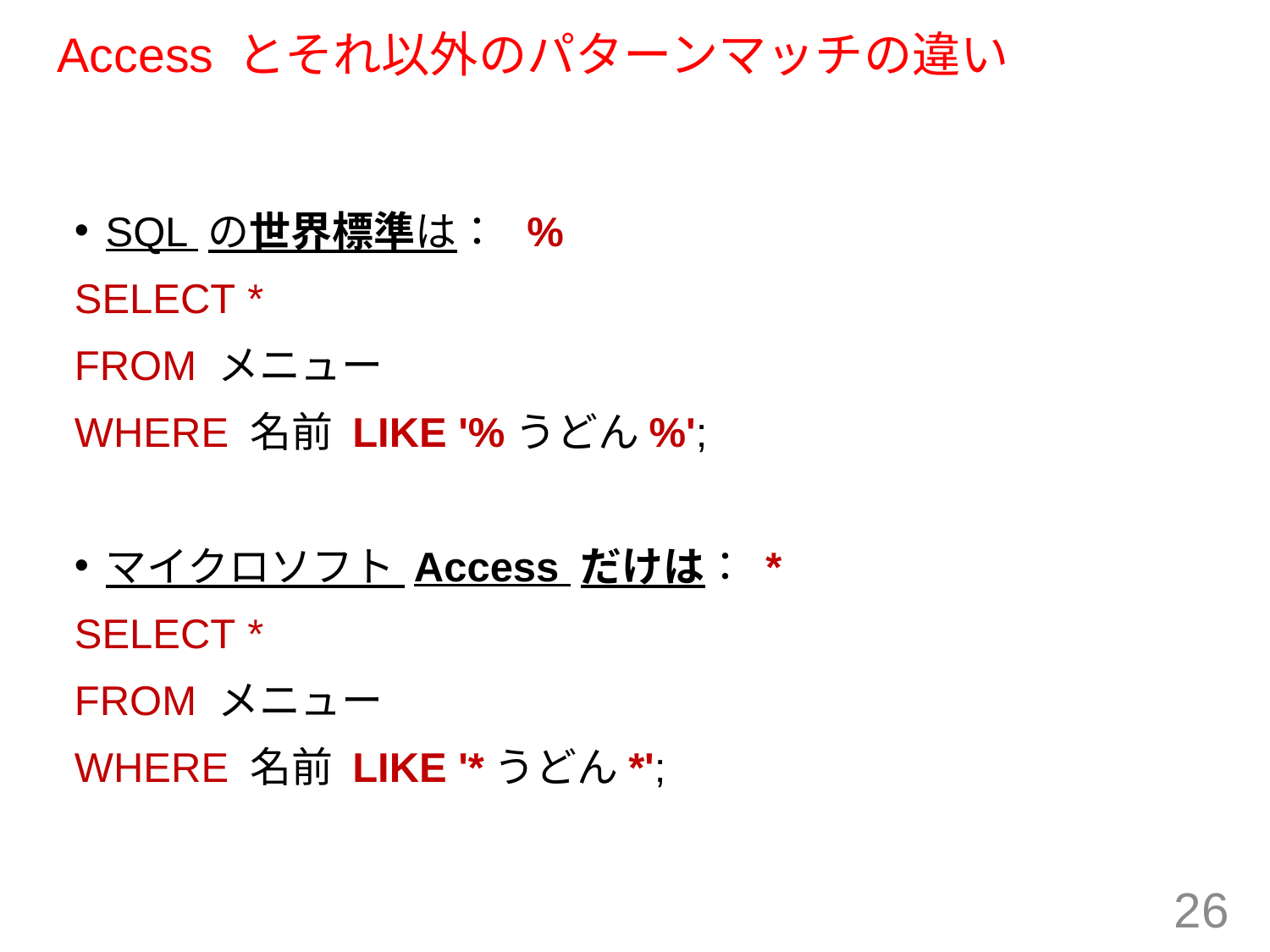

# Access とそれ以外のパターンマッチの違い
SQL の世界標準は：  %
SELECT *
FROM メニュー
WHERE 名前 LIKE '%うどん%';

マイクロソフト Access だけは： *
SELECT *
FROM メニュー
WHERE 名前 LIKE '*うどん*';

26